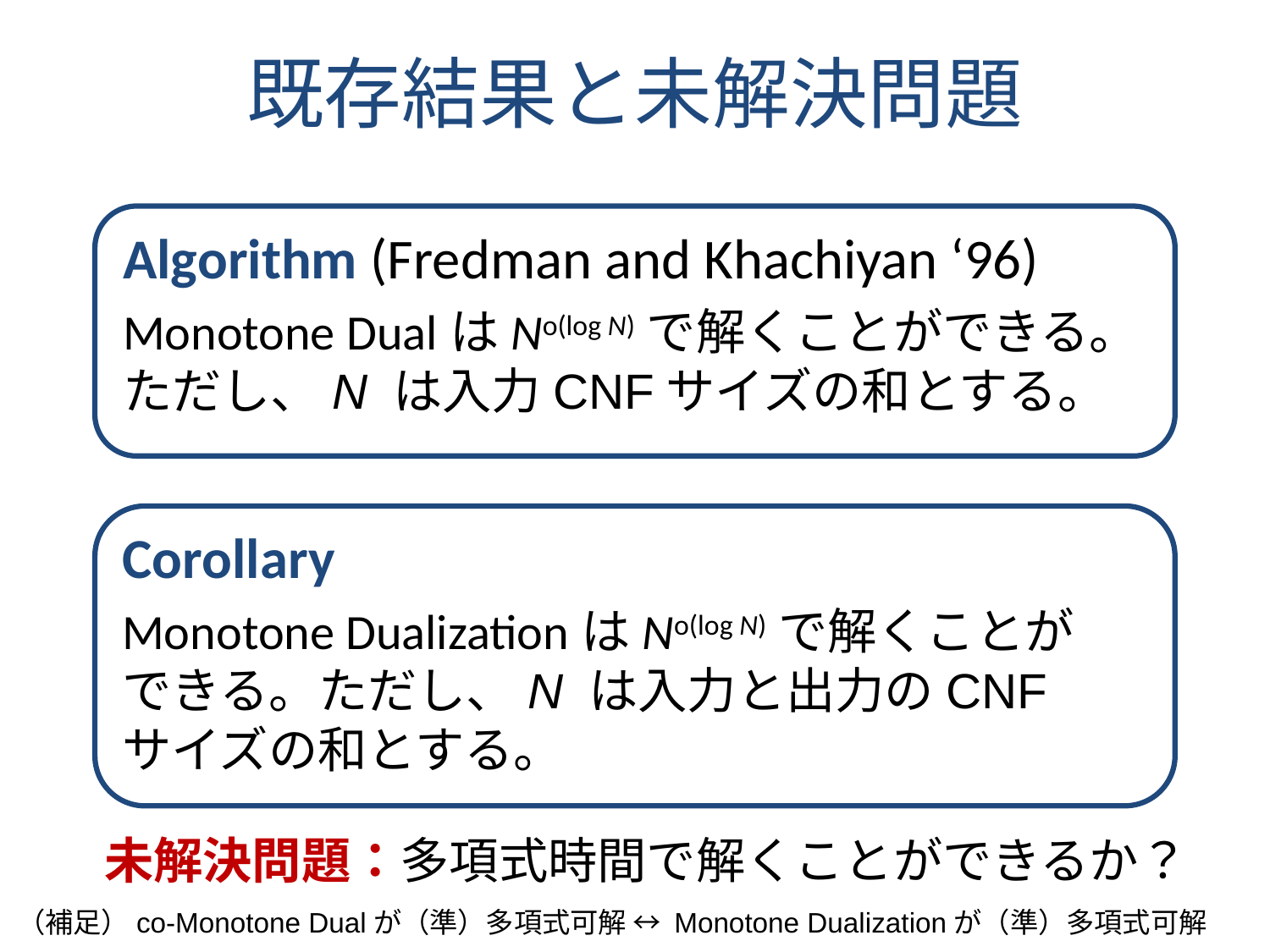

# 既存結果と未解決問題

Algorithm (Fredman and Khachiyan ‘96)
Monotone DualはNo(log N)で解くことができる。
ただし、N は入力CNFサイズの和とする。

Corollary
Monotone DualizationはNo(log N)で解くことが
できる。ただし、N は入力と出力のCNF
サイズの和とする。
未解決問題：多項式時間で解くことができるか？
（補足）co-Monotone Dualが（準）多項式可解 ↔ Monotone Dualizationが（準）多項式可解